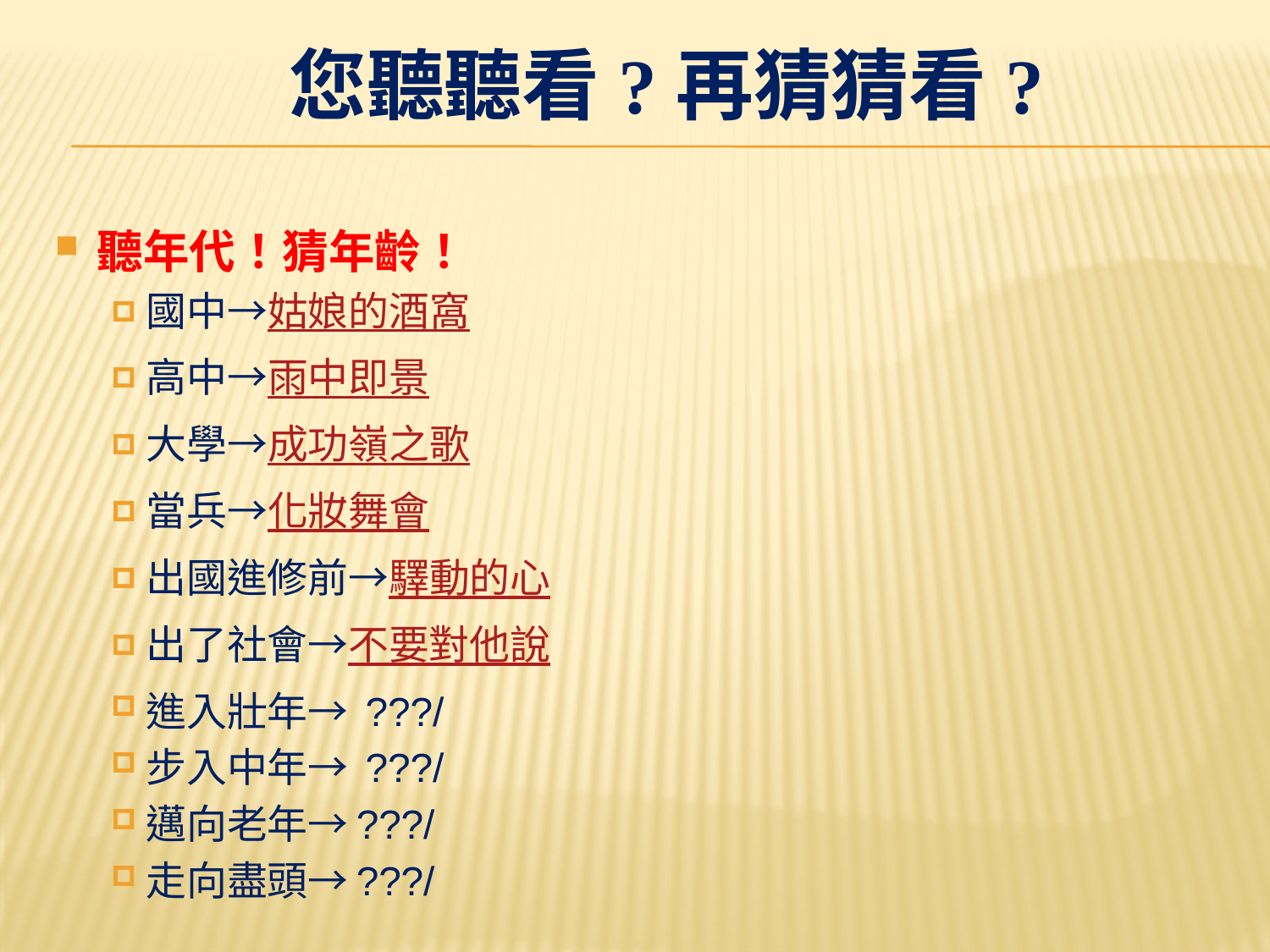

# 您聽聽看?再猜猜看?
聽年代！猜年齡！
國中→姑娘的酒窩
高中→雨中即景
大學→成功嶺之歌
當兵→化妝舞會
出國進修前→驛動的心
出了社會→不要對他說
進入壯年→ ???/
步入中年→ ???/
邁向老年→???/
走向盡頭→???/